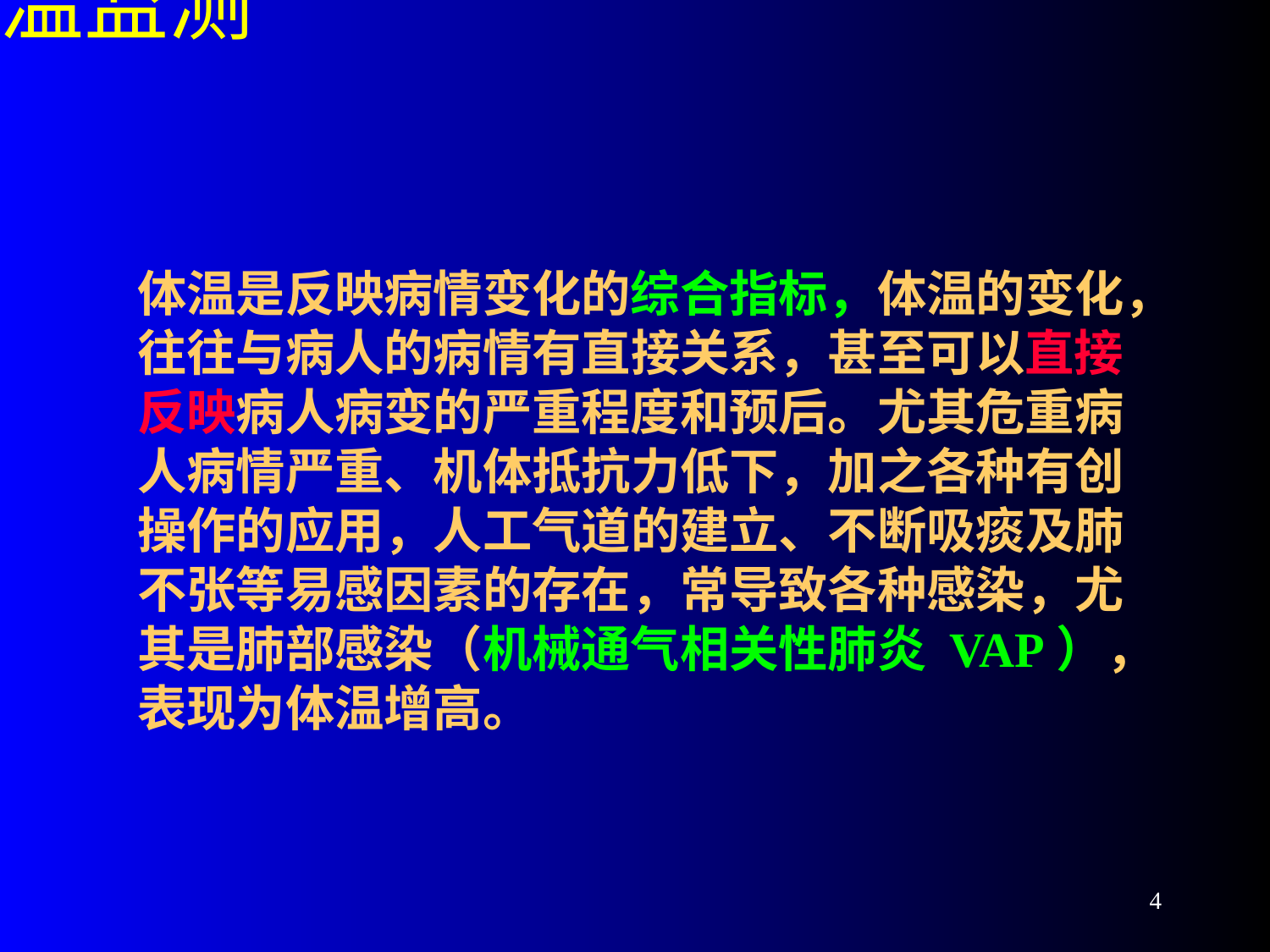

一、体温监测
体温是反映病情变化的综合指标，体温的变化，往往与病人的病情有直接关系，甚至可以直接反映病人病变的严重程度和预后。尤其危重病人病情严重、机体抵抗力低下，加之各种有创操作的应用，人工气道的建立、不断吸痰及肺不张等易感因素的存在，常导致各种感染，尤其是肺部感染（机械通气相关性肺炎 VAP），表现为体温增高。

4